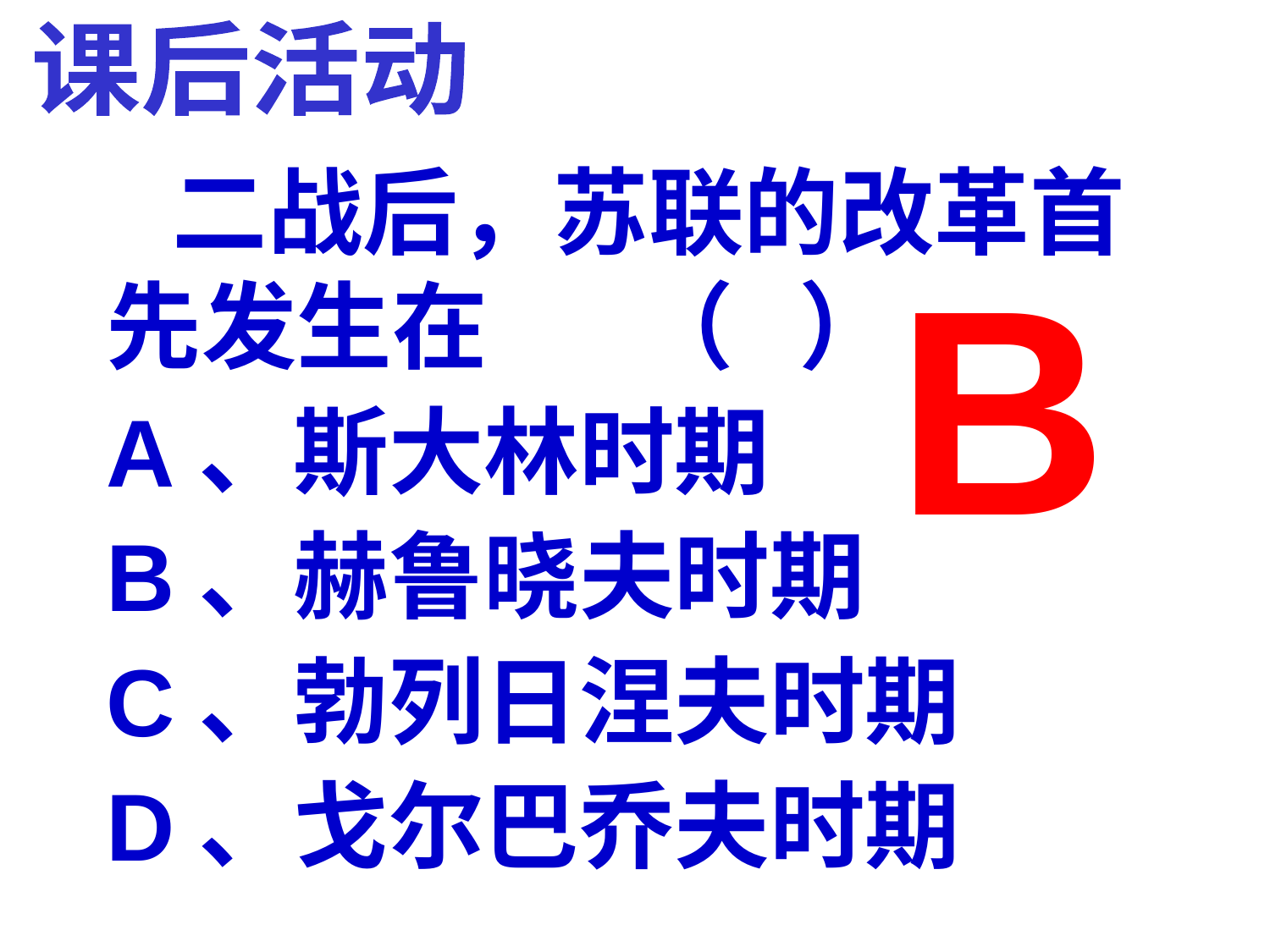

课后活动
  二战后，苏联的改革首先发生在       （   ）
A、斯大林时期
B、赫鲁晓夫时期
C、勃列日涅夫时期
D、戈尔巴乔夫时期
B